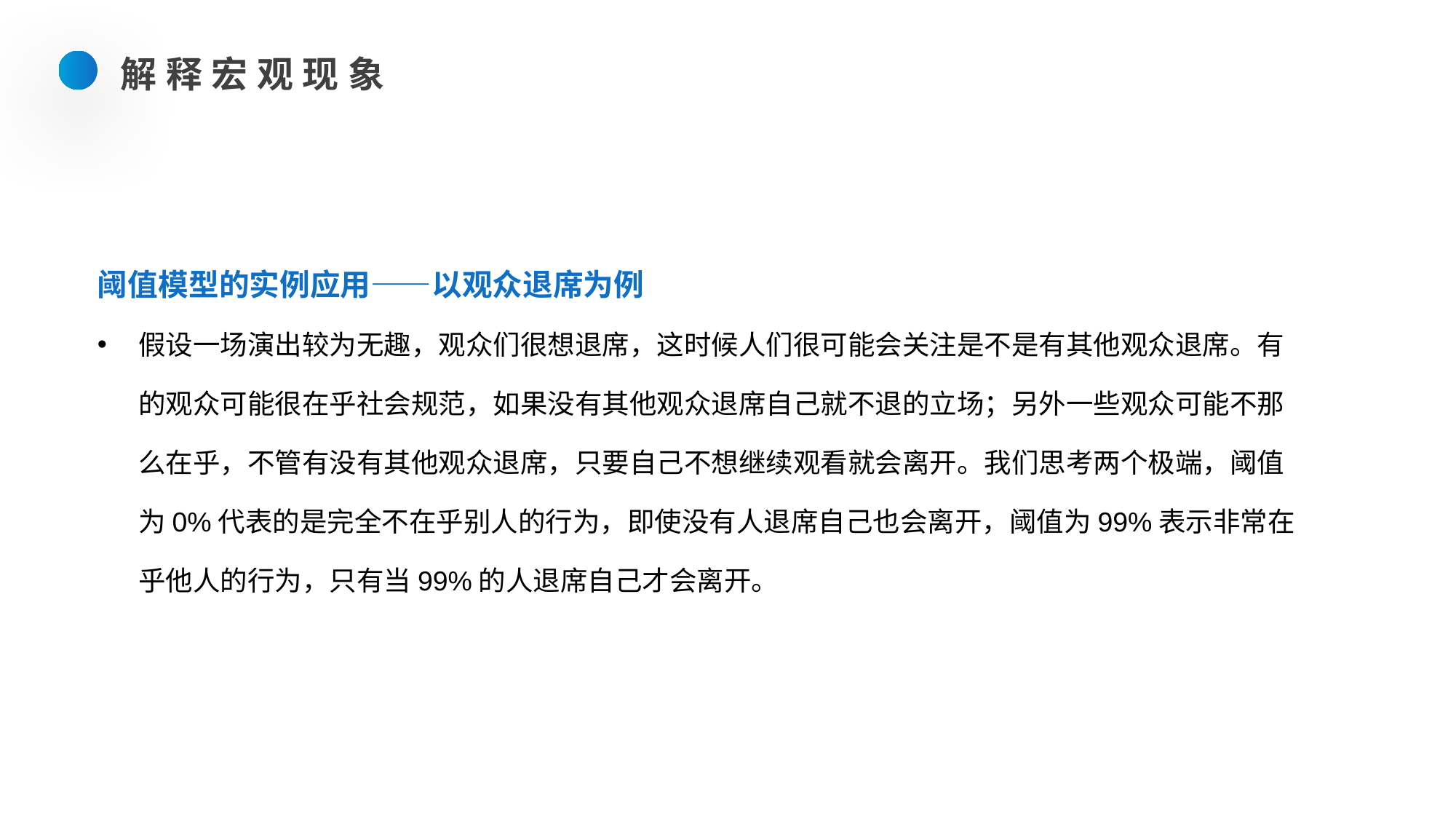

解释宏观现象

阈值模型的实例应用——以观众退席为例
假设一场演出较为无趣，观众们很想退席，这时候人们很可能会关注是不是有其他观众退席。有的观众可能很在乎社会规范，如果没有其他观众退席自己就不退的立场；另外一些观众可能不那么在乎，不管有没有其他观众退席，只要自己不想继续观看就会离开。我们思考两个极端，阈值为0%代表的是完全不在乎别人的行为，即使没有人退席自己也会离开，阈值为99%表示非常在乎他人的行为，只有当99%的人退席自己才会离开。
Learn More